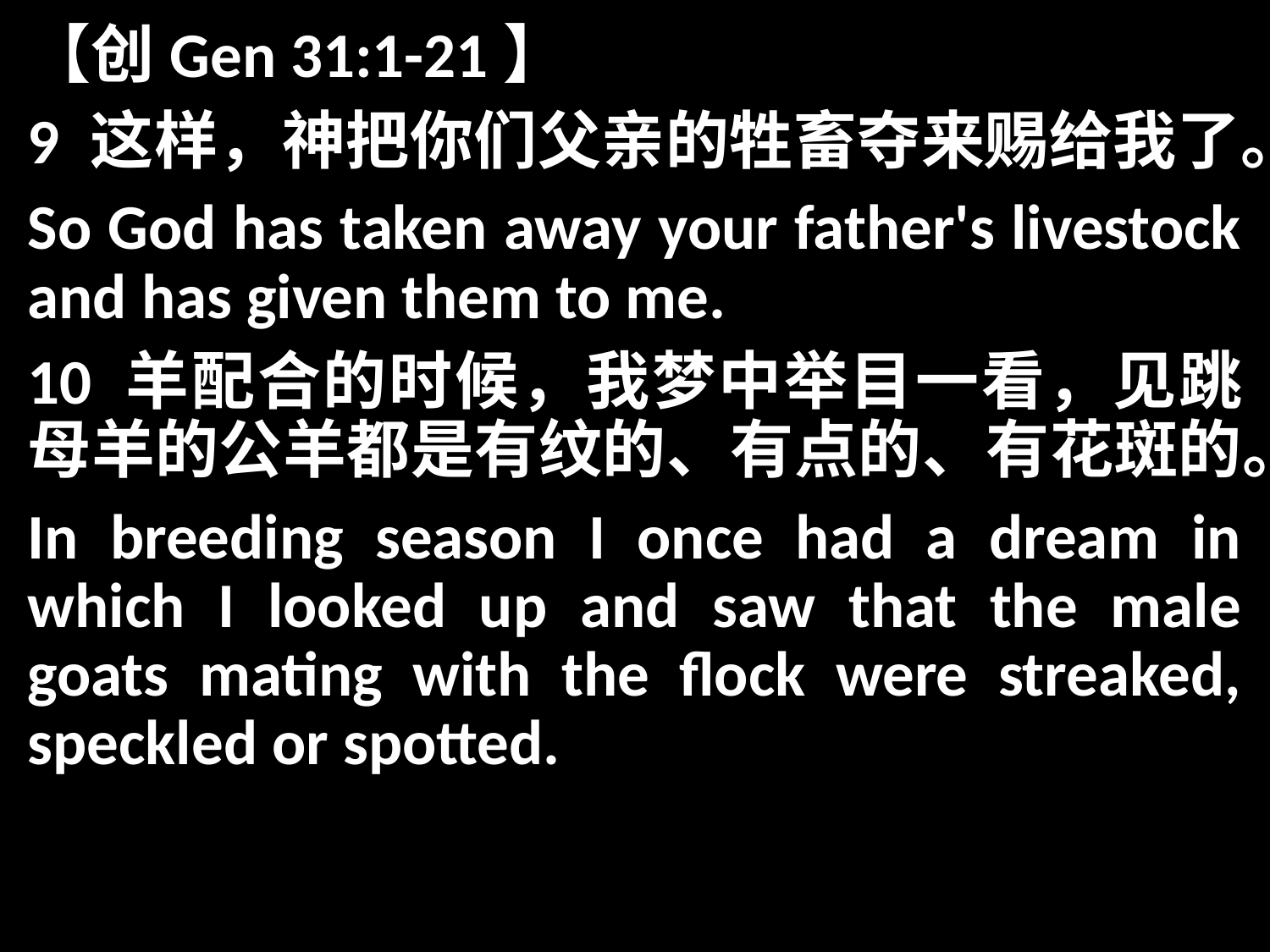

【创Gen 31:1-21】
9 这样，神把你们父亲的牲畜夺来赐给我了。
So God has taken away your father's livestock and has given them to me.
10 羊配合的时候，我梦中举目一看，见跳母羊的公羊都是有纹的、有点的、有花斑的。
In breeding season I once had a dream in which I looked up and saw that the male goats mating with the flock were streaked, speckled or spotted.